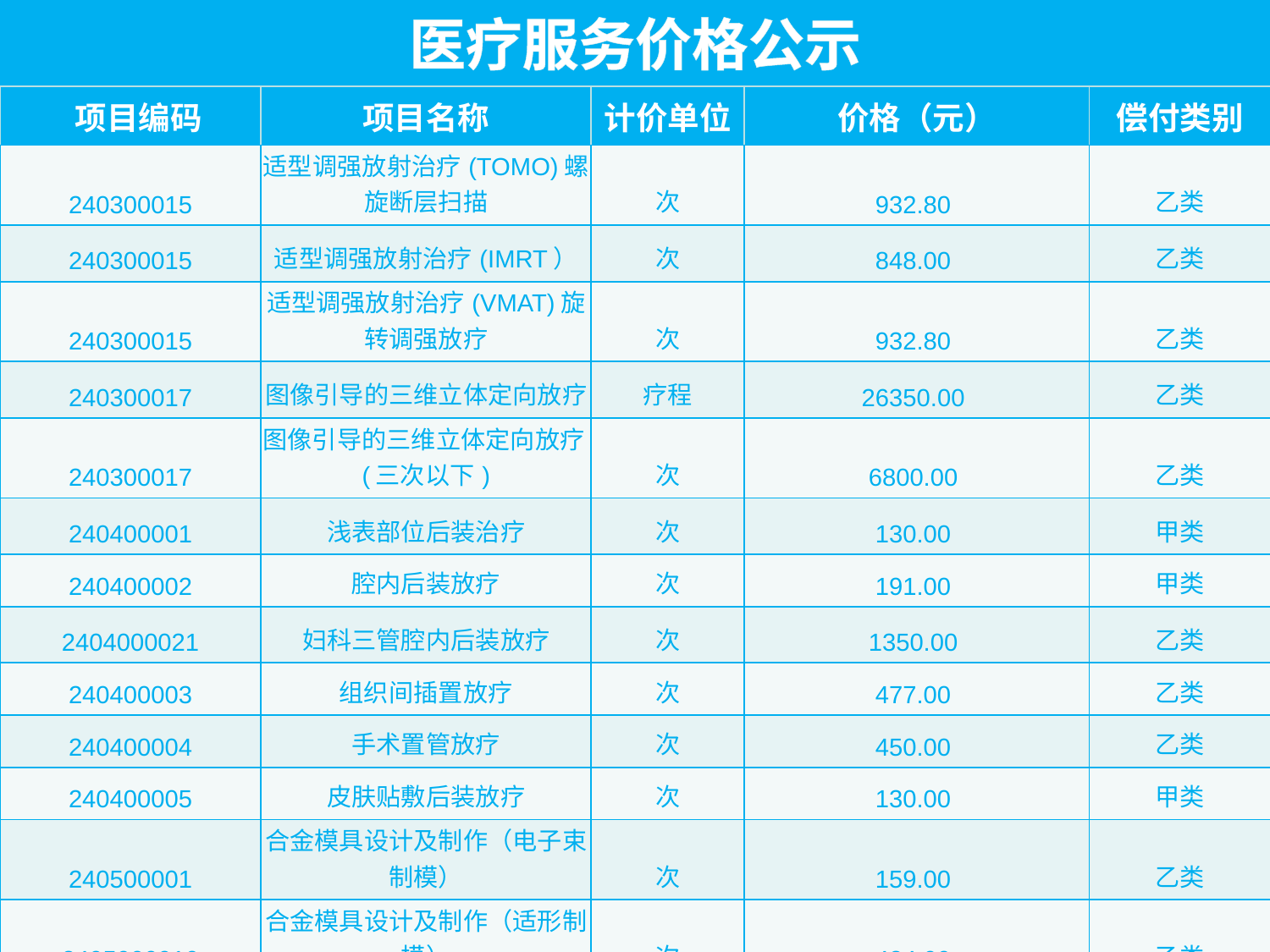

| 医疗服务价格公示 |  |  |  |  |
| --- | --- | --- | --- | --- |
| 项目编码 | 项目名称 | 计价单位 | 价格（元） | 偿付类别 |
| 240300015 | 适型调强放射治疗(TOMO)螺旋断层扫描 | 次 | 932.80 | 乙类 |
| 240300015 | 适型调强放射治疗(IMRT） | 次 | 848.00 | 乙类 |
| 240300015 | 适型调强放射治疗(VMAT)旋转调强放疗 | 次 | 932.80 | 乙类 |
| 240300017 | 图像引导的三维立体定向放疗 | 疗程 | 26350.00 | 乙类 |
| 240300017 | 图像引导的三维立体定向放疗(三次以下) | 次 | 6800.00 | 乙类 |
| 240400001 | 浅表部位后装治疗 | 次 | 130.00 | 甲类 |
| 240400002 | 腔内后装放疗 | 次 | 191.00 | 甲类 |
| 2404000021 | 妇科三管腔内后装放疗 | 次 | 1350.00 | 乙类 |
| 240400003 | 组织间插置放疗 | 次 | 477.00 | 乙类 |
| 240400004 | 手术置管放疗 | 次 | 450.00 | 乙类 |
| 240400005 | 皮肤贴敷后装放疗 | 次 | 130.00 | 甲类 |
| 240500001 | 合金模具设计及制作（电子束制模） | 次 | 159.00 | 乙类 |
| 2405000010 | 合金模具设计及制作（适形制模） | 次 | 424.00 | 乙类 |
| 240500002 | 填充模具设计及制作 | 次 | 120.00 | 乙类 |